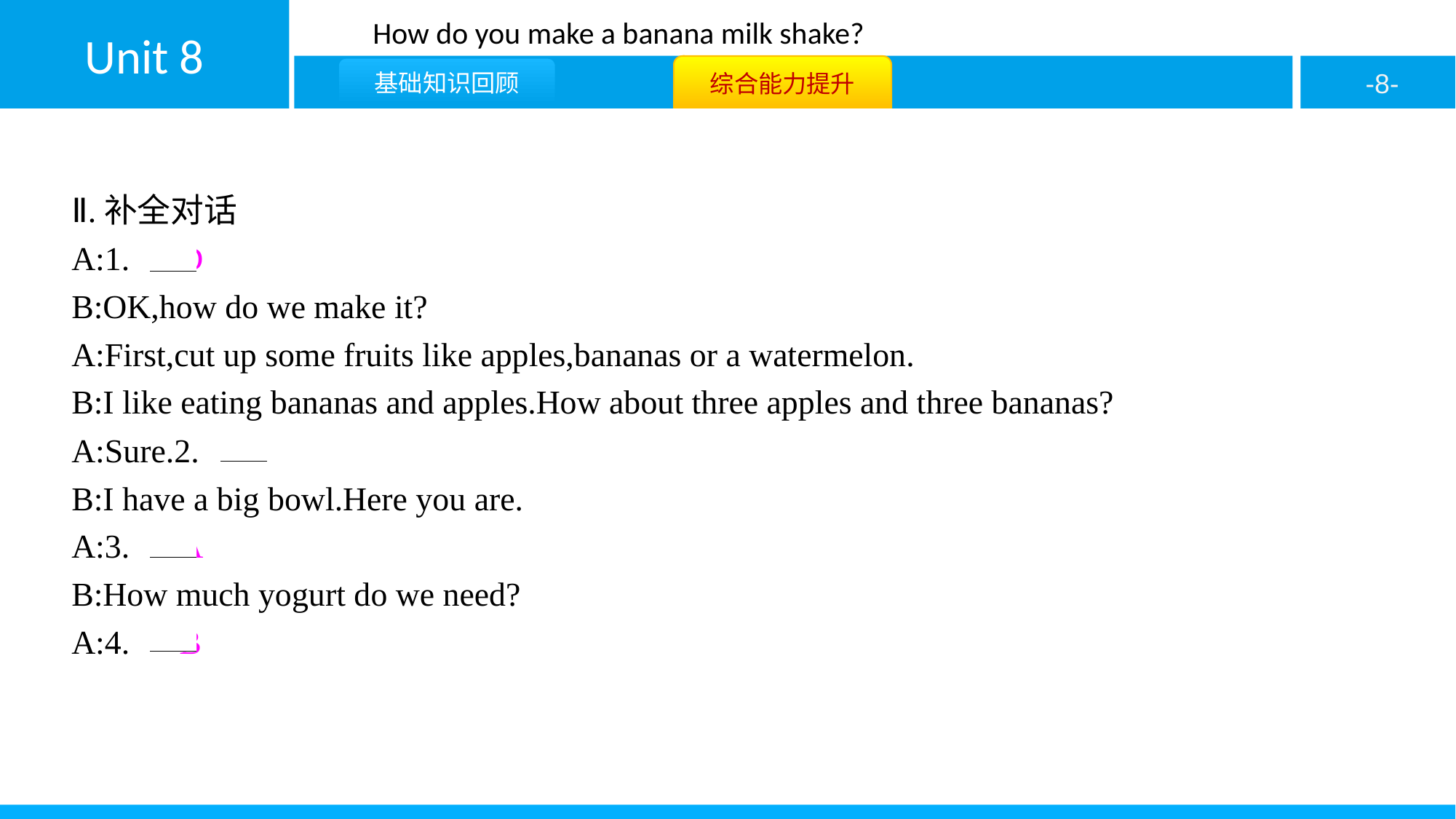

Ⅱ.补全对话
A:1.　D
B:OK,how do we make it?
A:First,cut up some fruits like apples,bananas or a watermelon.
B:I like eating bananas and apples.How about three apples and three bananas?
A:Sure.2.　F
B:I have a big bowl.Here you are.
A:3.　A
B:How much yogurt do we need?
A:4.　B